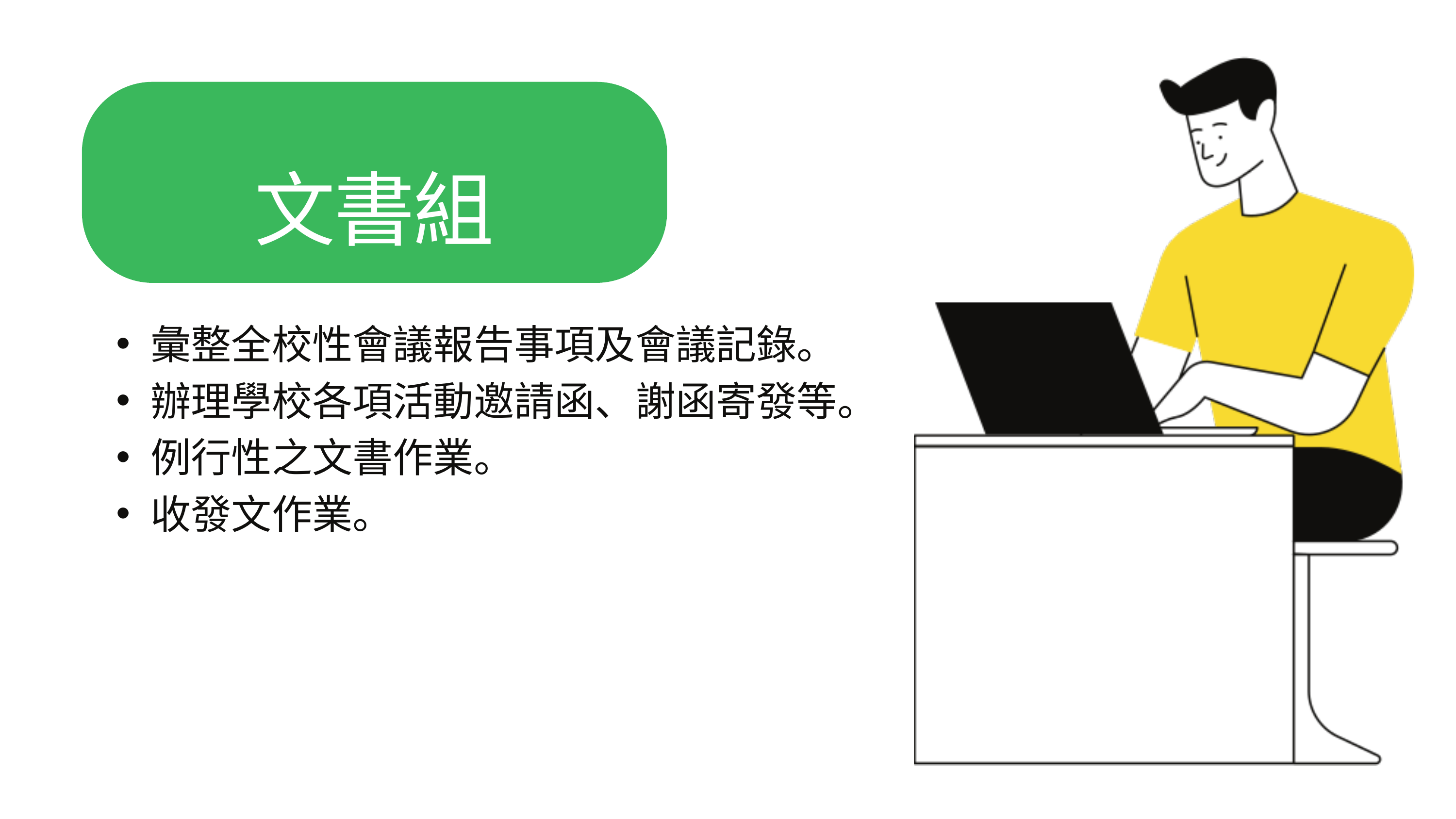

文書組
彙整全校性會議報告事項及會議記錄。
辦理學校各項活動邀請函、謝函寄發等。
例行性之文書作業。
收發文作業。